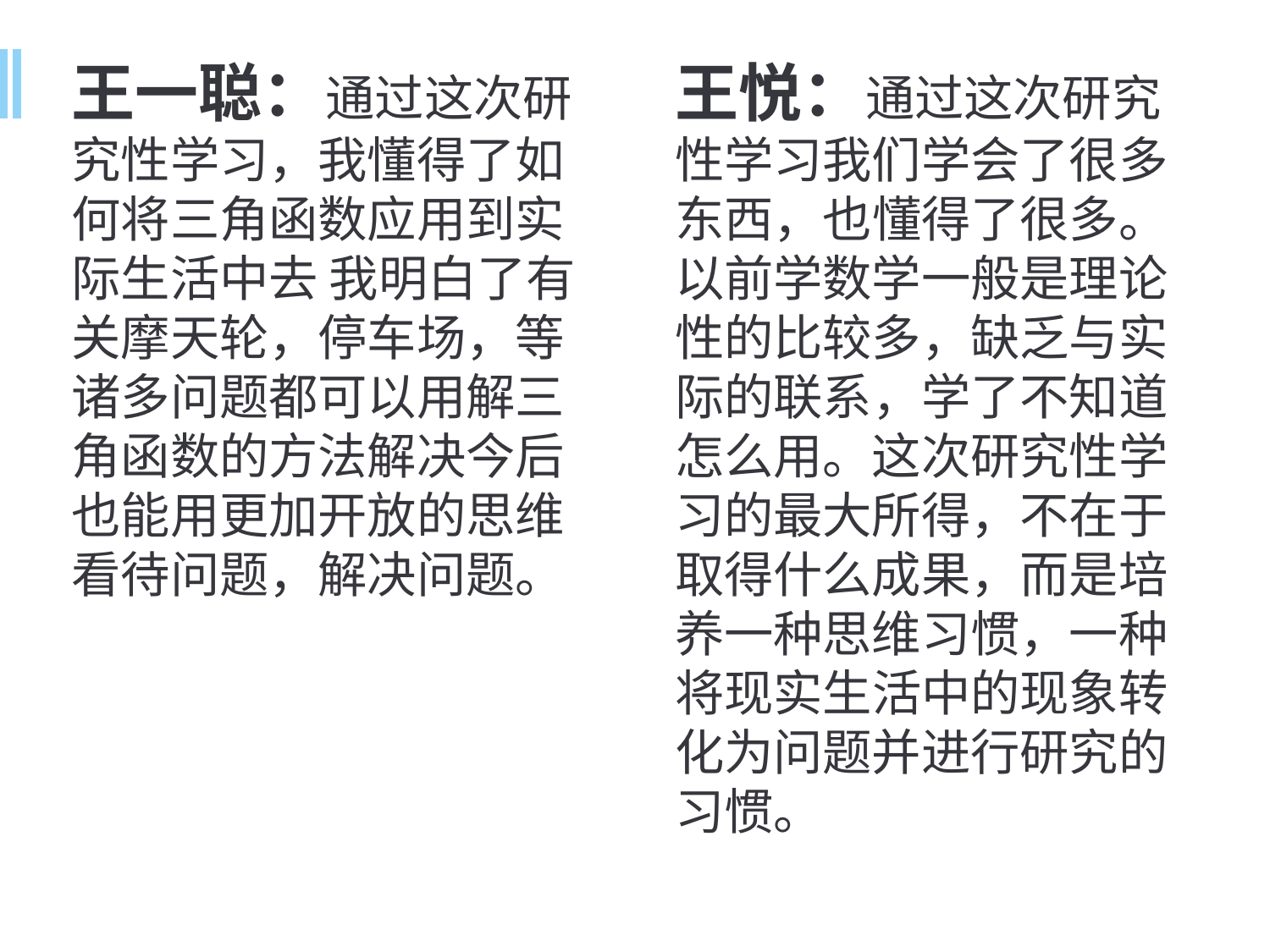

王一聪：通过这次研究性学习，我懂得了如何将三角函数应用到实际生活中去 我明白了有关摩天轮，停车场，等诸多问题都可以用解三角函数的方法解决今后也能用更加开放的思维看待问题，解决问题。
王悦：通过这次研究性学习我们学会了很多东西，也懂得了很多。以前学数学一般是理论性的比较多，缺乏与实际的联系，学了不知道怎么用。这次研究性学习的最大所得，不在于取得什么成果，而是培养一种思维习惯，一种将现实生活中的现象转化为问题并进行研究的习惯。